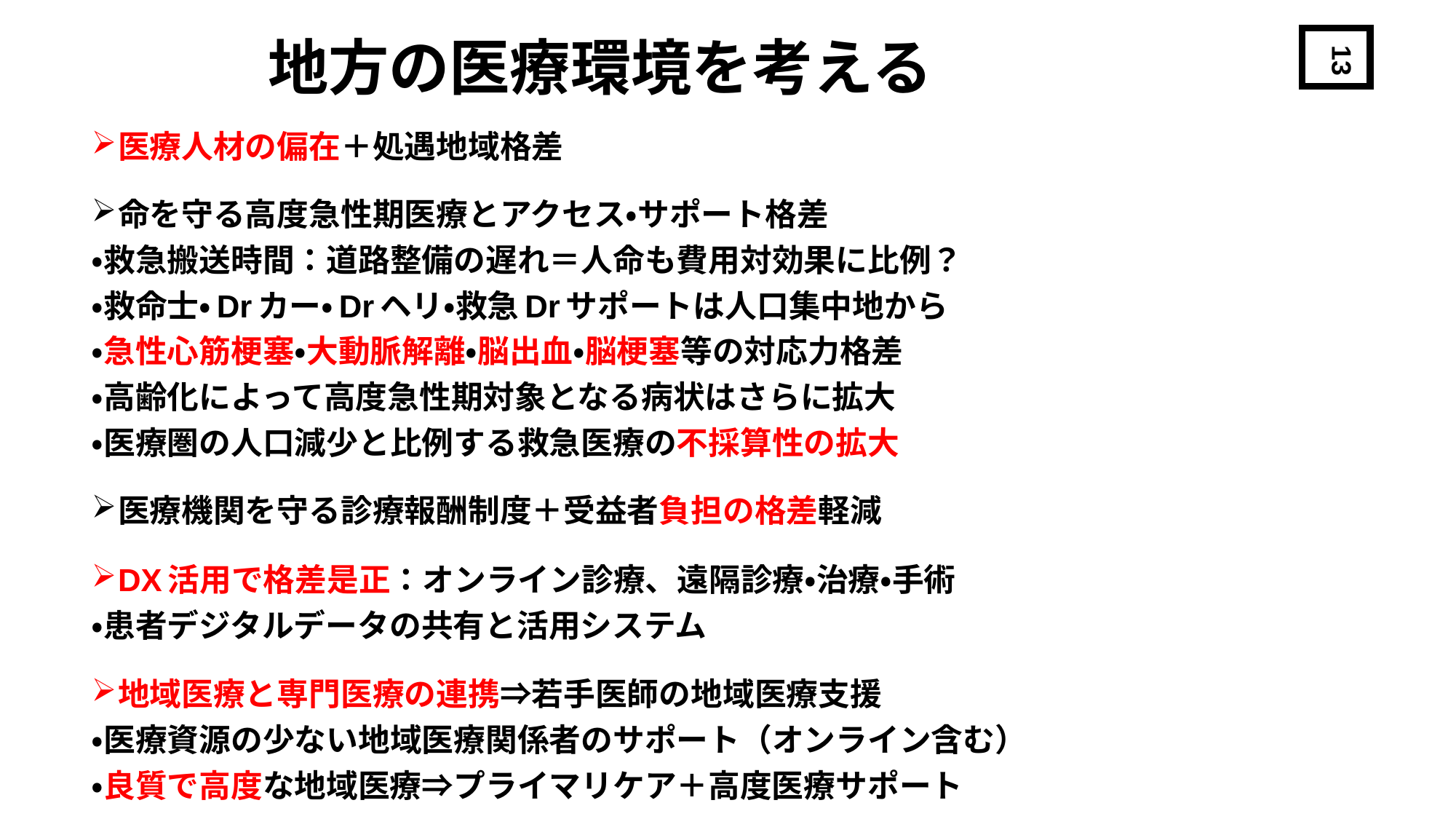

# 地方の医療環境を考える

13
医療人材の偏在＋処遇地域格差

命を守る高度急性期医療とアクセス・サポート格差
・救急搬送時間：道路整備の遅れ＝人命も費用対効果に比例？
・救命士・Drカー・Drヘリ・救急Drサポートは人口集中地から
・急性心筋梗塞・大動脈解離・脳出血・脳梗塞等の対応力格差
・高齢化によって高度急性期対象となる病状はさらに拡大
・医療圏の人口減少と比例する救急医療の不採算性の拡大

医療機関を守る診療報酬制度＋受益者負担の格差軽減

DX活用で格差是正：オンライン診療、遠隔診療・治療・手術
・患者デジタルデータの共有と活用システム

地域医療と専門医療の連携⇒若手医師の地域医療支援
・医療資源の少ない地域医療関係者のサポート（オンライン含む）
・良質で高度な地域医療⇒プライマリケア＋高度医療サポート